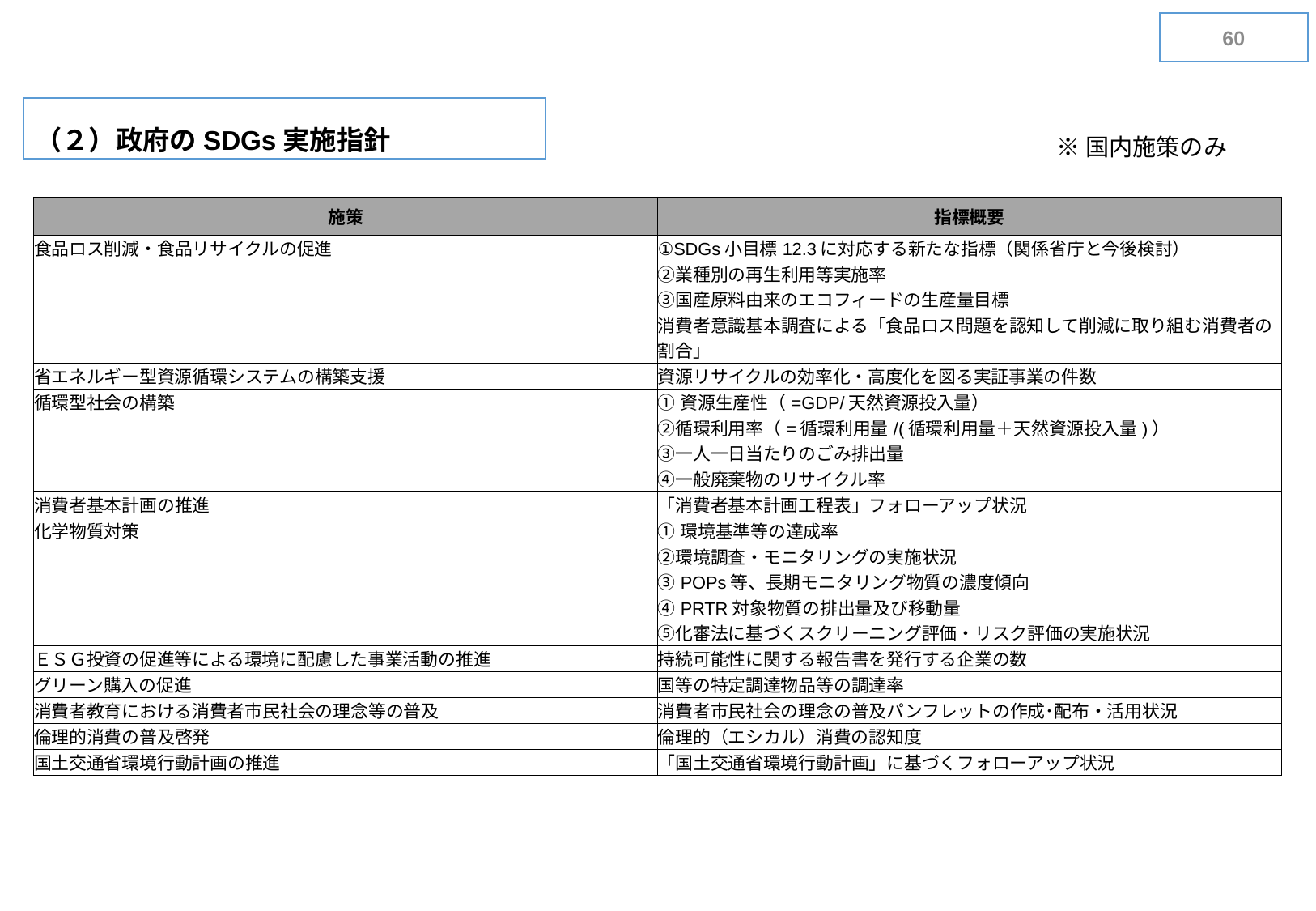

60
（２）政府のSDGs実施指針
※国内施策のみ
| 施策 | 指標概要 |
| --- | --- |
| 食品ロス削減・食品リサイクルの促進 | ①SDGs小目標12.3に対応する新たな指標（関係省庁と今後検討） ②業種別の再生利用等実施率 ③国産原料由来のエコフィードの生産量目標 消費者意識基本調査による「食品ロス問題を認知して削減に取り組む消費者の割合」 |
| 省エネルギー型資源循環システムの構築支援 | 資源リサイクルの効率化・高度化を図る実証事業の件数 |
| 循環型社会の構築 | ①資源生産性（=GDP/天然資源投入量） ②循環利用率（=循環利用量/(循環利用量＋天然資源投入量)） ③一人一日当たりのごみ排出量 ④一般廃棄物のリサイクル率 |
| 消費者基本計画の推進 | 「消費者基本計画工程表」フォローアップ状況 |
| 化学物質対策 | ①環境基準等の達成率 ②環境調査・モニタリングの実施状況 ③POPs等、長期モニタリング物質の濃度傾向 ④PRTR対象物質の排出量及び移動量 ⑤化審法に基づくスクリーニング評価・リスク評価の実施状況 |
| ＥＳＧ投資の促進等による環境に配慮した事業活動の推進 | 持続可能性に関する報告書を発行する企業の数 |
| グリーン購入の促進 | 国等の特定調達物品等の調達率 |
| 消費者教育における消費者市民社会の理念等の普及 | 消費者市民社会の理念の普及パンフレットの作成･配布・活用状況 |
| 倫理的消費の普及啓発 | 倫理的（エシカル）消費の認知度 |
| 国土交通省環境行動計画の推進 | 「国土交通省環境行動計画」に基づくフォローアップ状況 |